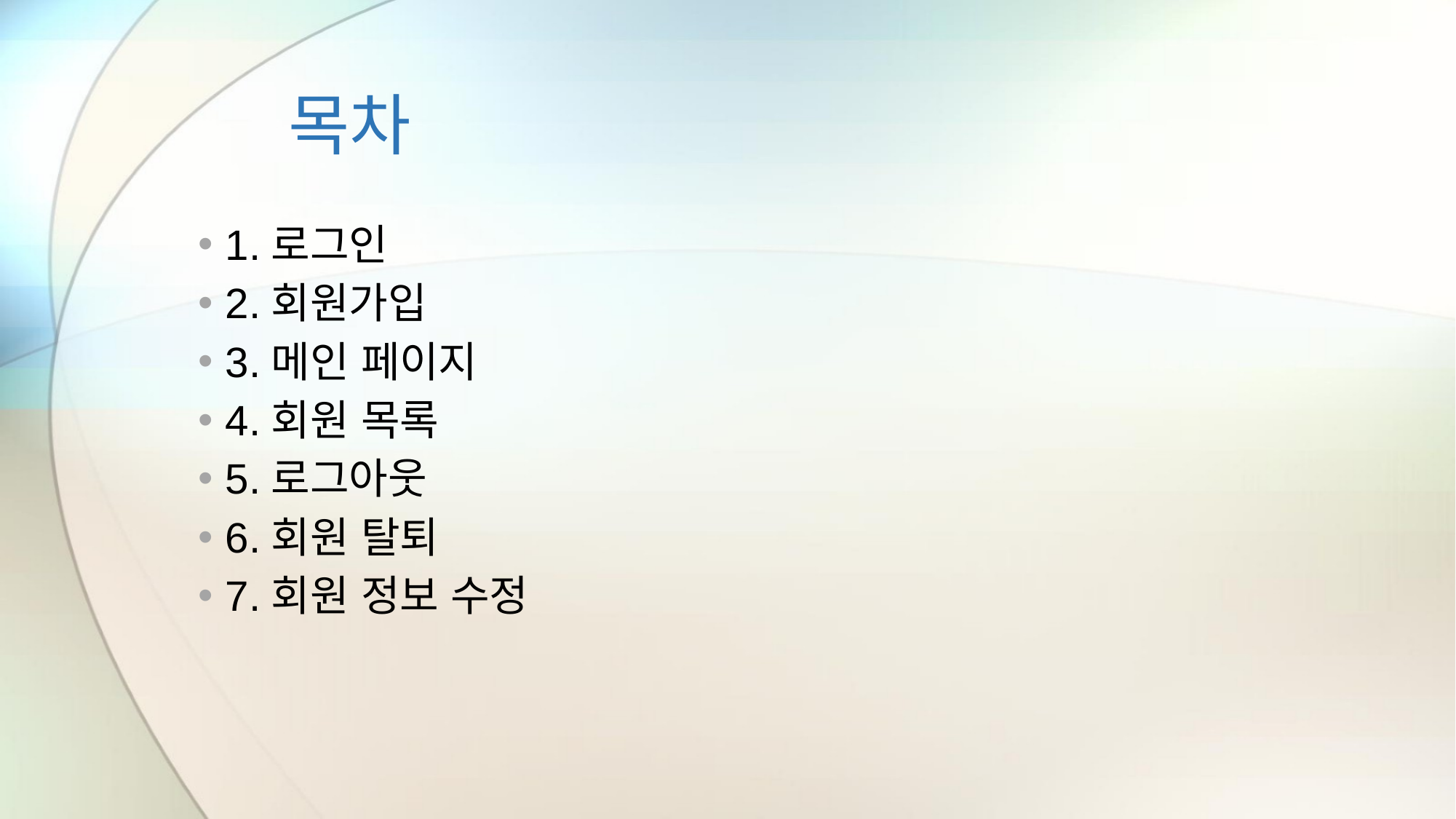

# 목차
1.로그인
2.회원가입
3.메인 페이지
4.회원 목록
5.로그아웃
6.회원 탈퇴
7.회원 정보 수정